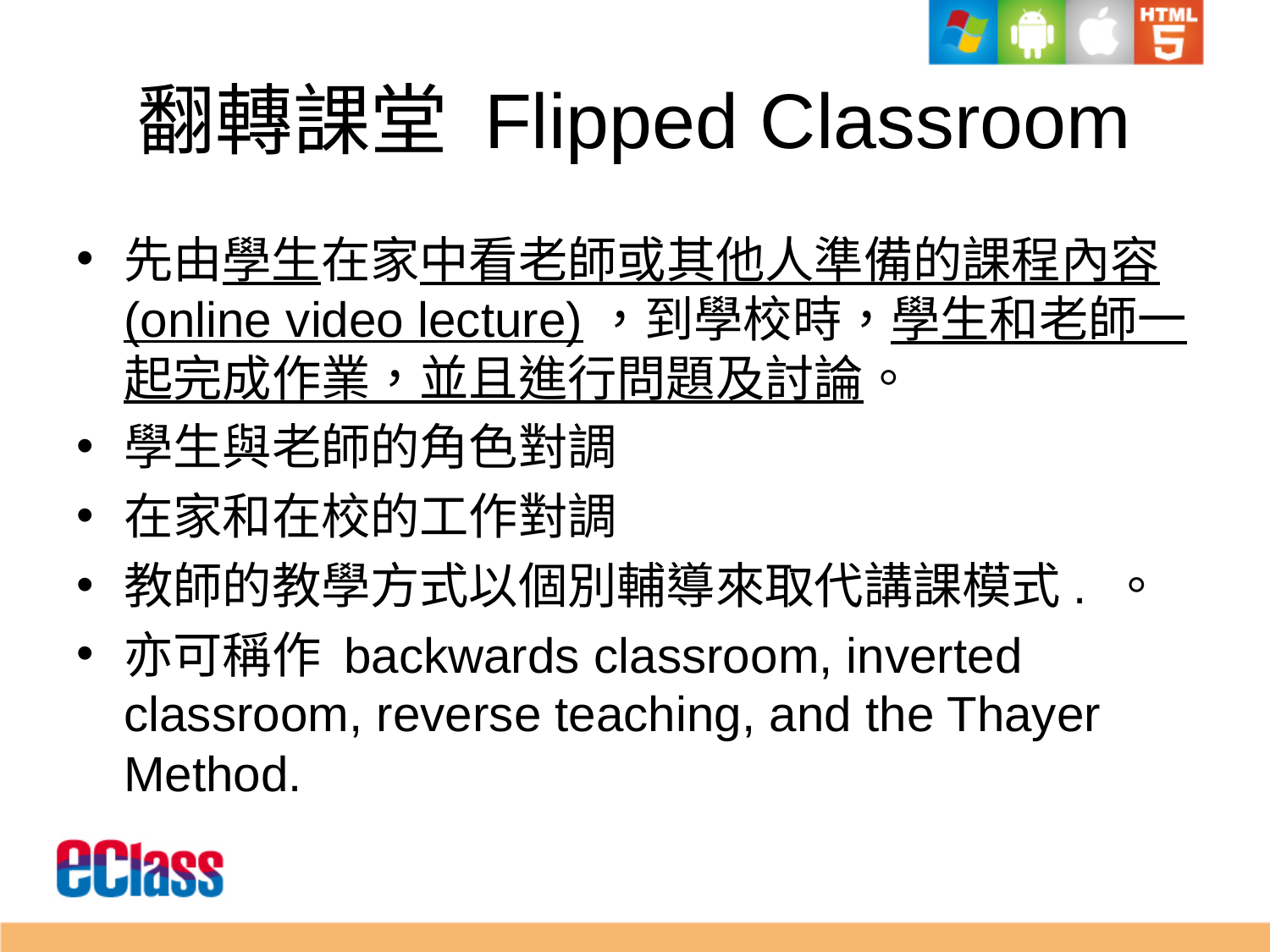

# 翻轉課堂 Flipped Classroom
先由學生在家中看老師或其他人準備的課程內容(online video lecture)，到學校時，學生和老師一起完成作業，並且進行問題及討論。
學生與老師的角色對調
在家和在校的工作對調
教師的教學方式以個別輔導來取代講課模式. 。
亦可稱作 backwards classroom, inverted classroom, reverse teaching, and the Thayer Method.